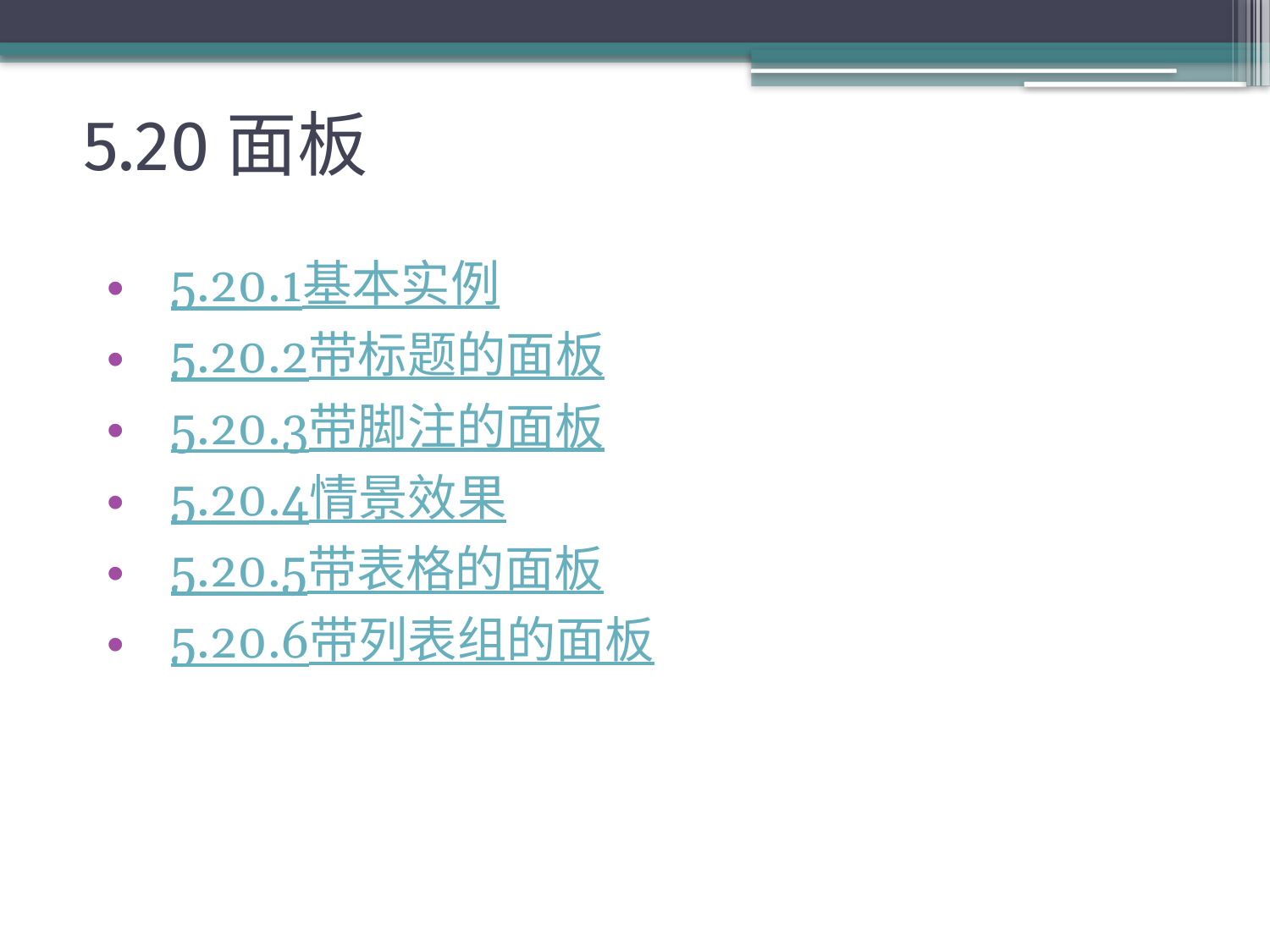

# 5.20面板
5.20.1基本实例
5.20.2带标题的面板
5.20.3带脚注的面板
5.20.4情景效果
5.20.5带表格的面板
5.20.6带列表组的面板